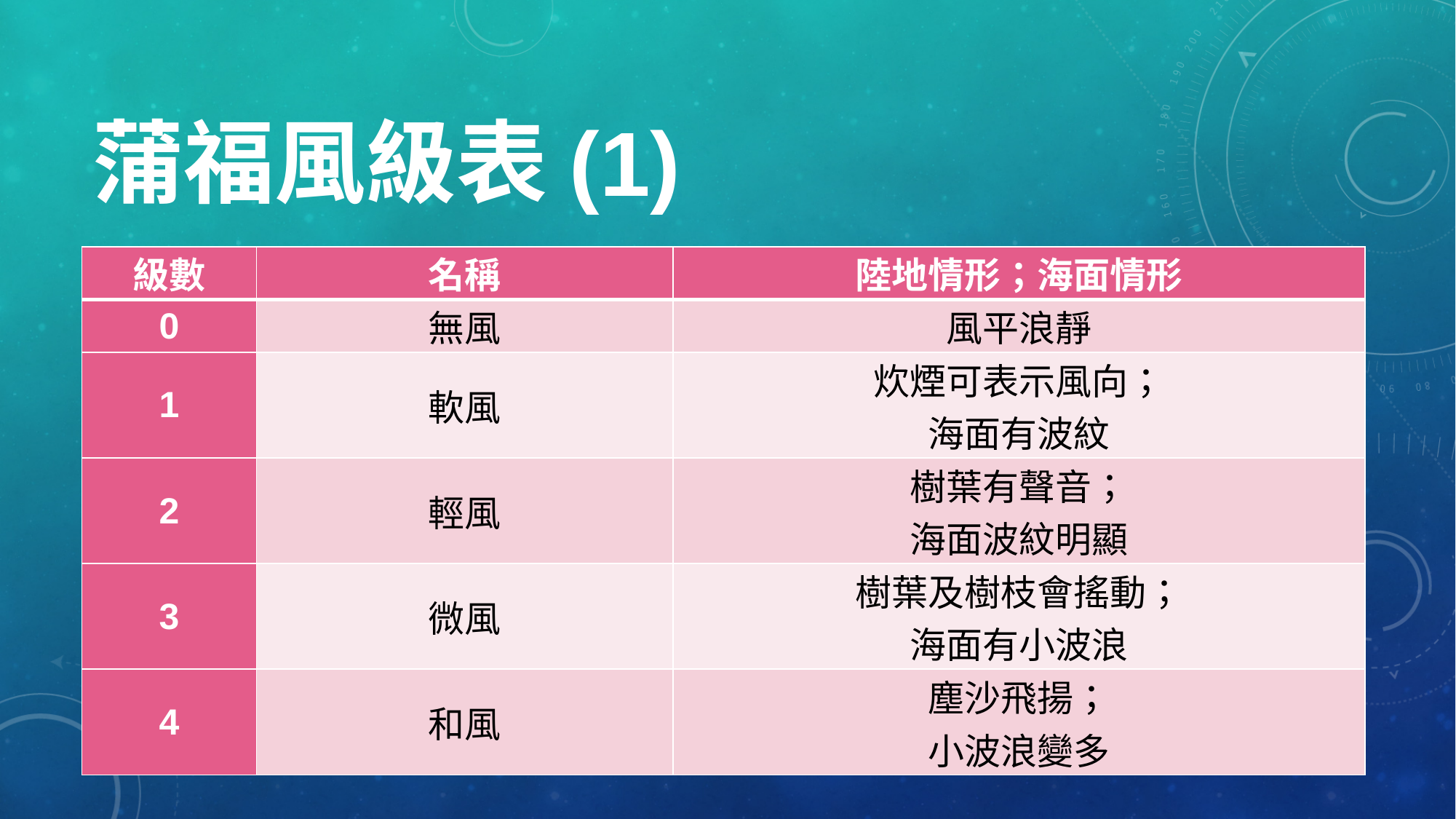

# 蒲福風級表(1)
| 級數 | 名稱 | 陸地情形；海面情形 |
| --- | --- | --- |
| 0 | 無風 | 風平浪靜 |
| 1 | 軟風 | 炊煙可表示風向； 海面有波紋 |
| 2 | 輕風 | 樹葉有聲音； 海面波紋明顯 |
| 3 | 微風 | 樹葉及樹枝會搖動； 海面有小波浪 |
| 4 | 和風 | 塵沙飛揚； 小波浪變多 |